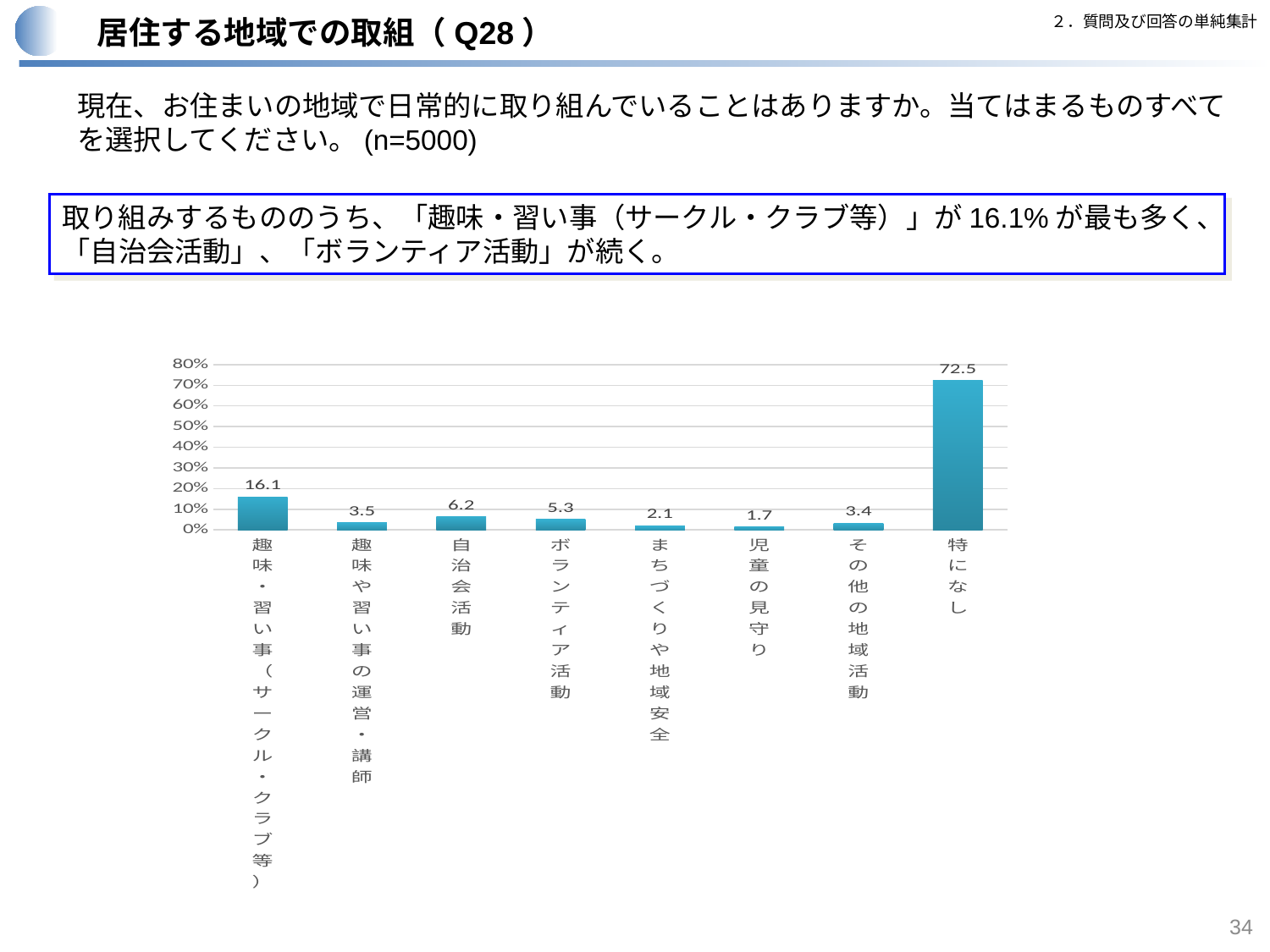

２．質問及び回答の単純集計

居住する地域での取組（Q28）

現在、お住まいの地域で日常的に取り組んでいることはありますか。当てはまるものすべてを選択してください。(n=5000)
取り組みするもののうち、「趣味・習い事（サークル・クラブ等）」が16.1%が最も多く、「自治会活動」、「ボランティア活動」が続く。

### Chart

| Category |  |
|---|---|
| 趣味・習い事（サークル・クラブ等） | 16.08 |
| 趣味や習い事の運営・講師 | 3.48 |
| 自治会活動 | 6.24 |
| ボランティア活動 | 5.3 |
| まちづくりや地域安全 | 2.12 |
| 児童の見守り | 1.66 |
| その他の地域活動 | 3.36 |
| 特になし | 72.46 |
34